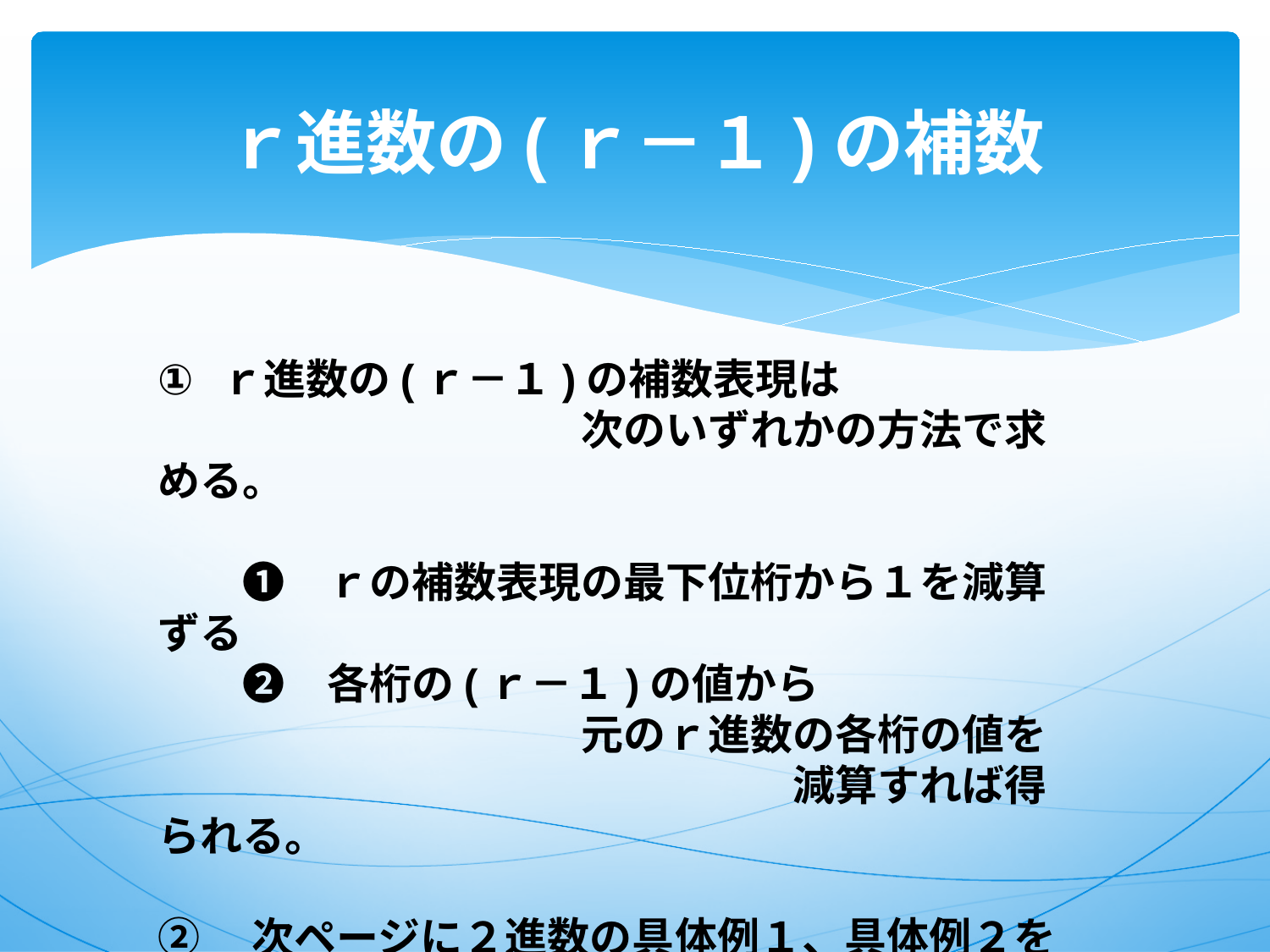

# ｒ進数の(ｒ－１)の補数
ｒ進数の(ｒ－１)の補数表現は
　　　　　　　　　　次のいずれかの方法で求める。

　　❶　ｒの補数表現の最下位桁から１を減算ずる
　　❷　各桁の(ｒ－１)の値から
　　　　　　　　　　元のｒ進数の各桁の値を
　　　　　　　　　　　　　　　減算すれば得られる。

②　次ページに２進数の具体例１、具体例２を示す。